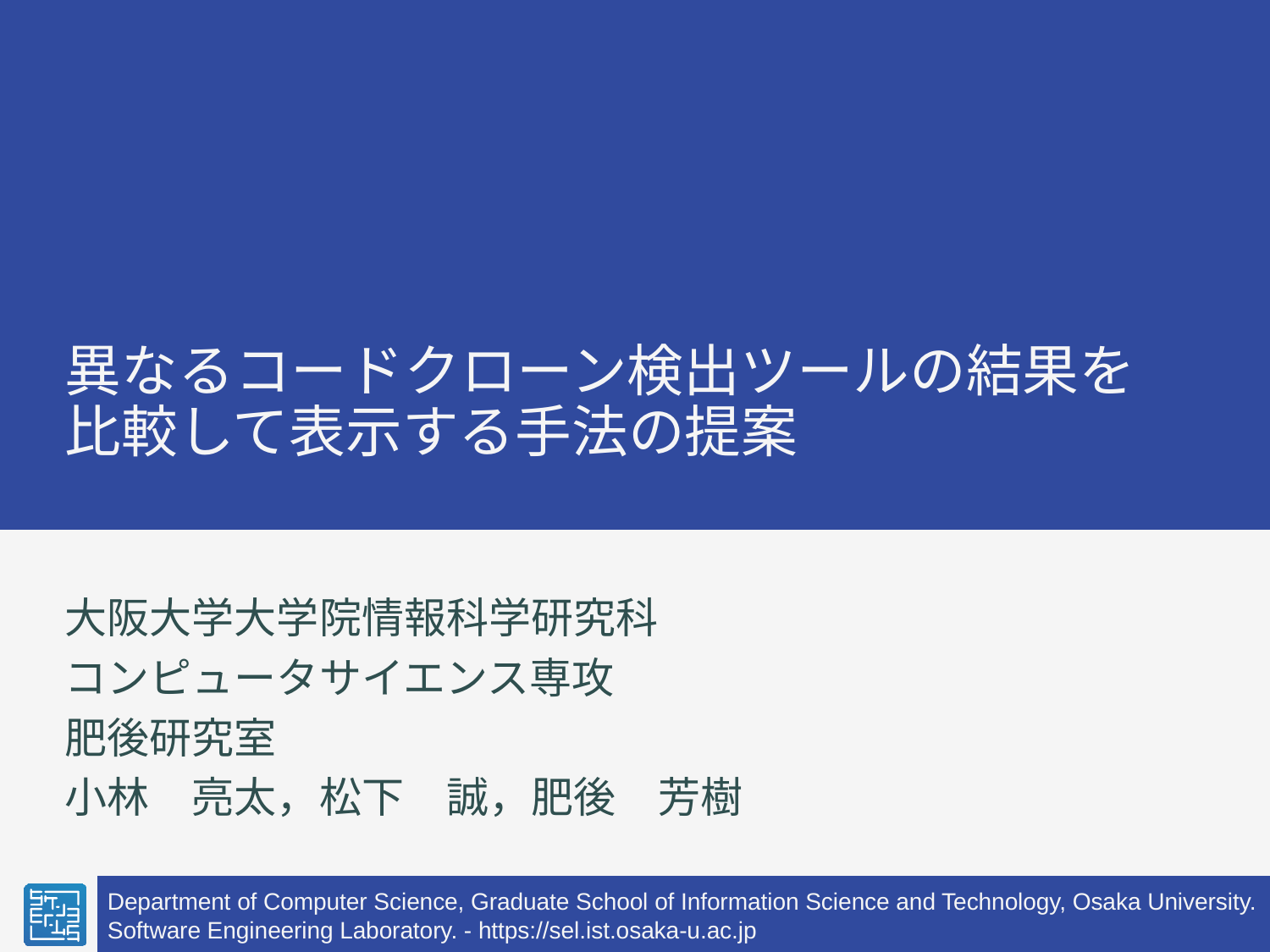

# 異なるコードクローン検出ツールの結果を 比較して表示する手法の提案
大阪大学大学院情報科学研究科
コンピュータサイエンス専攻
肥後研究室
小林　亮太，松下　誠，肥後　芳樹